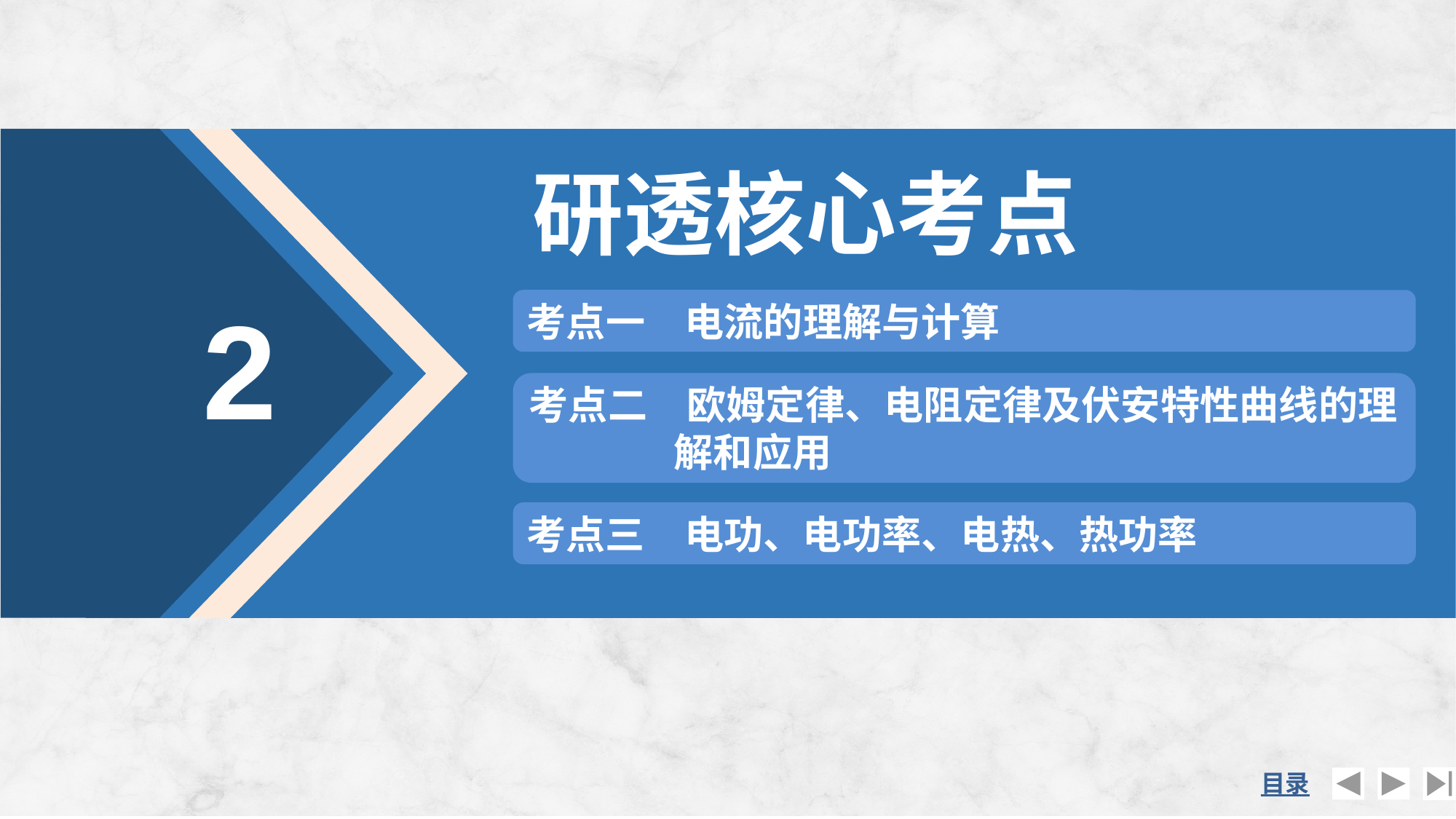

研透核心考点
2
考点一　电流的理解与计算
考点二　欧姆定律、电阻定律及伏安特性曲线的理	    解和应用
考点三　电功、电功率、电热、热功率